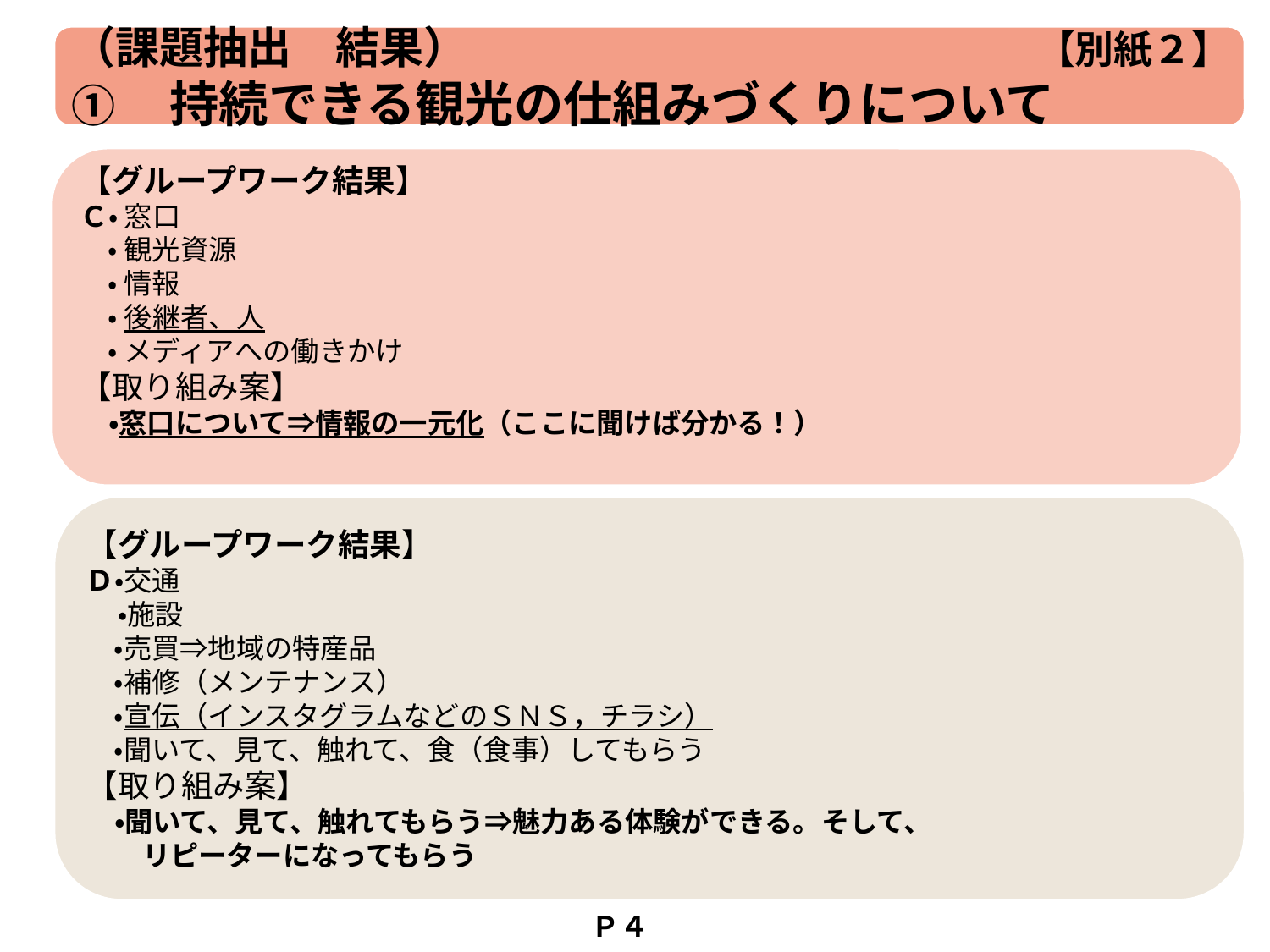

【別紙２】
（課題抽出　結果）
①　持続できる観光の仕組みづくりについて
【グループワーク結果】
Ｃ・ 窓口
　・ 観光資源
　・ 情報
　・ 後継者、人
　・ メディアへの働きかけ
【取り組み案】
　・窓口について⇒情報の一元化（ここに聞けば分かる！）

【グループワーク結果】
Ｄ・交通
    ・施設
　・売買⇒地域の特産品
　・補修（メンテナンス）
　・宣伝（インスタグラムなどのＳＮＳ，チラシ）
　・聞いて、見て、触れて、食（食事）してもらう
【取り組み案】
　・聞いて、見て、触れてもらう⇒魅力ある体験ができる。そして、
　　リピーターになってもらう
Ｐ４